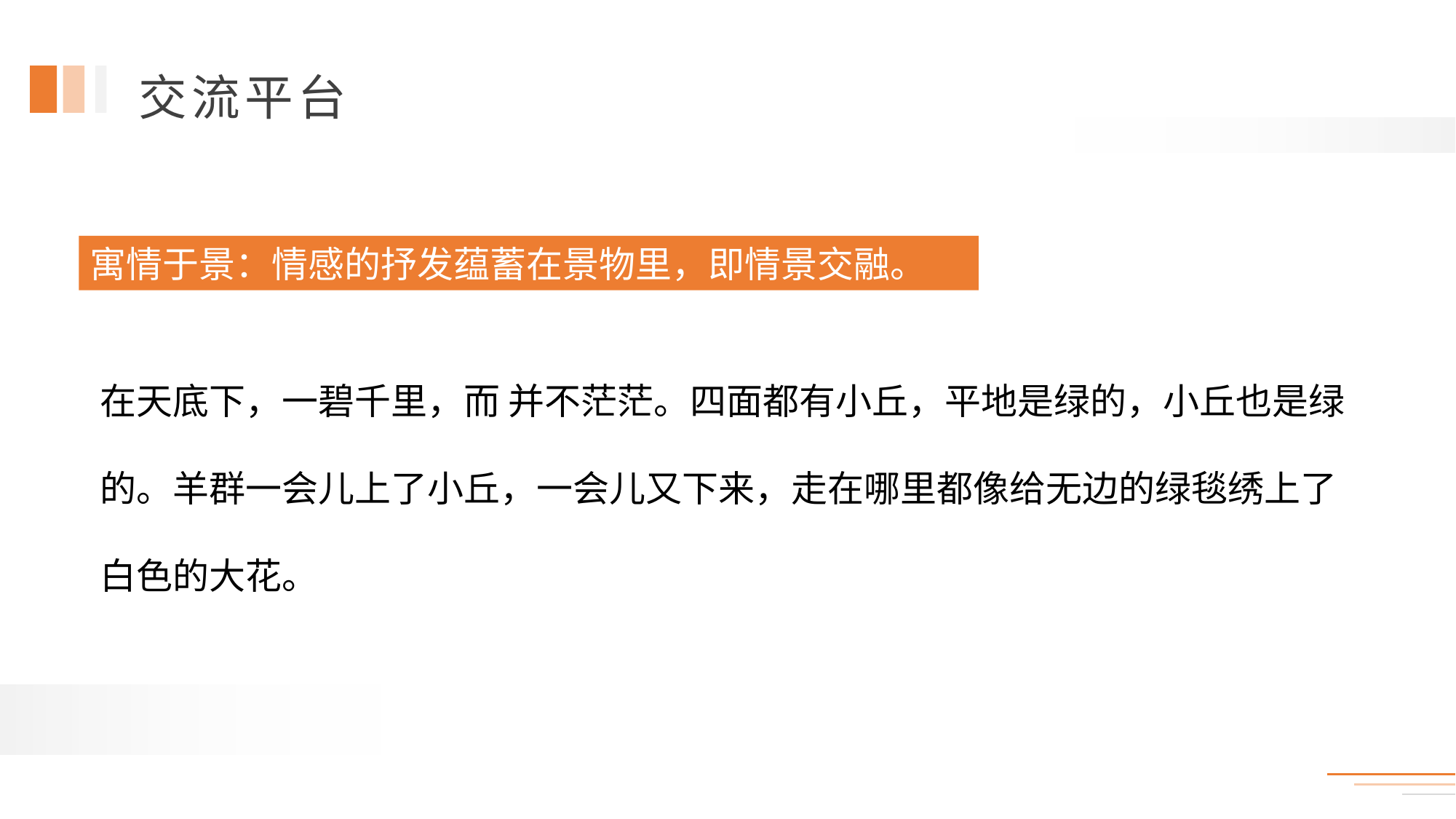

寓情于景：情感的抒发蕴蓄在景物里，即情景交融。
在天底下，一碧千里，而 并不茫茫。四面都有小丘，平地是绿的，小丘也是绿的。羊群一会儿上了小丘，一会儿又下来，走在哪里都像给无边的绿毯绣上了白色的大花。